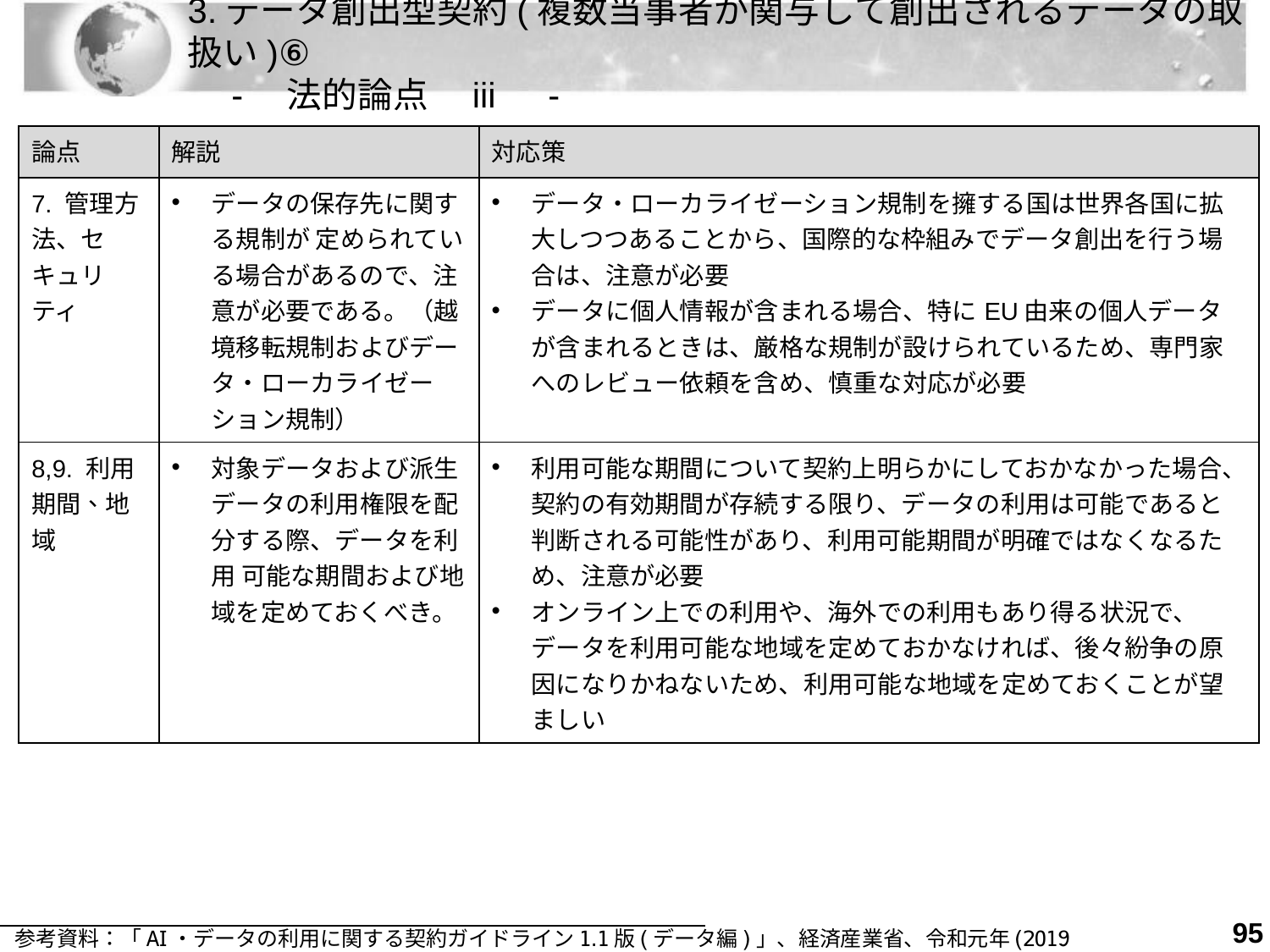

# 3.データ創出型契約(複数当事者が関与して創出されるデータの取扱い)⑥ 　-　法的論点　iii　-
| 論点 | 解説 | 対応策 |
| --- | --- | --- |
| 7. 管理方法、セキュリティ | データの保存先に関する規制が 定められている場合があるので、注意が必要である。（越境移転規制およびデータ・ローカライゼーション規制） | データ・ローカライゼーション規制を擁する国は世界各国に拡大しつつあることから、国際的な枠組みでデータ創出を行う場合は、注意が必要 データに個人情報が含まれる場合、特にEU由来の個人データが含まれるときは、厳格な規制が設けられているため、専門家へのレビュー依頼を含め、慎重な対応が必要 |
| 8,9. 利用期間、地域 | 対象データおよび派生データの利用権限を配分する際、データを利用 可能な期間および地域を定めておくべき。 | 利用可能な期間について契約上明らかにしておかなかった場合、契約の有効期間が存続する限り、データの利用は可能であると判断される可能性があり、利用可能期間が明確ではなくなるため、注意が必要 オンライン上での利用や、海外での利用もあり得る状況で、データを利用可能な地域を定めておかなければ、後々紛争の原因になりかねないため、利用可能な地域を定めておくことが望ましい |
95
参考資料：「AI・データの利用に関する契約ガイドライン1.1版(データ編)」、経済産業省、令和元年(2019年)12月